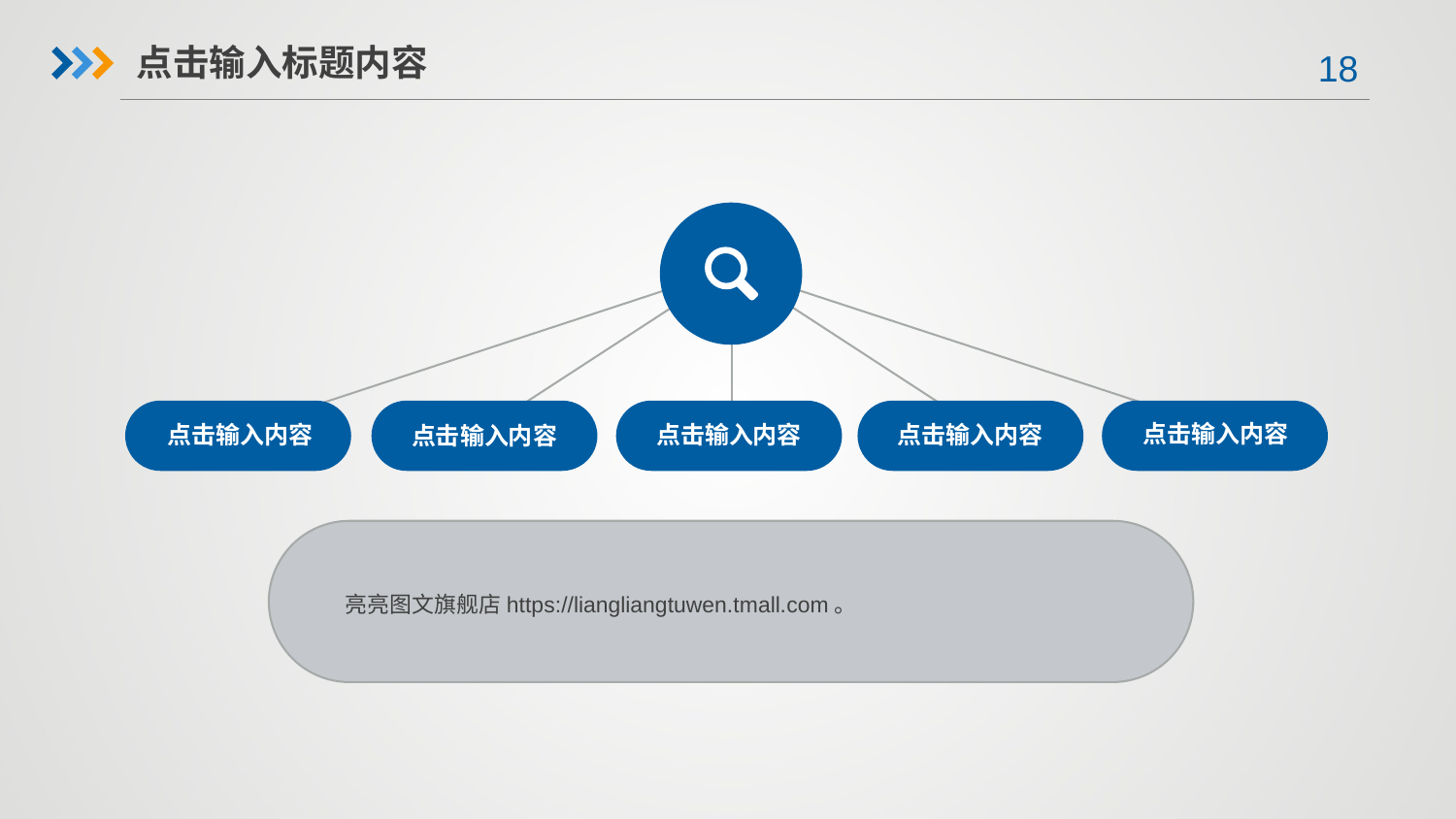

点击输入标题内容

点击输入内容
点击输入内容
点击输入内容
点击输入内容
点击输入内容

亮亮图文旗舰店https://liangliangtuwen.tmall.com。